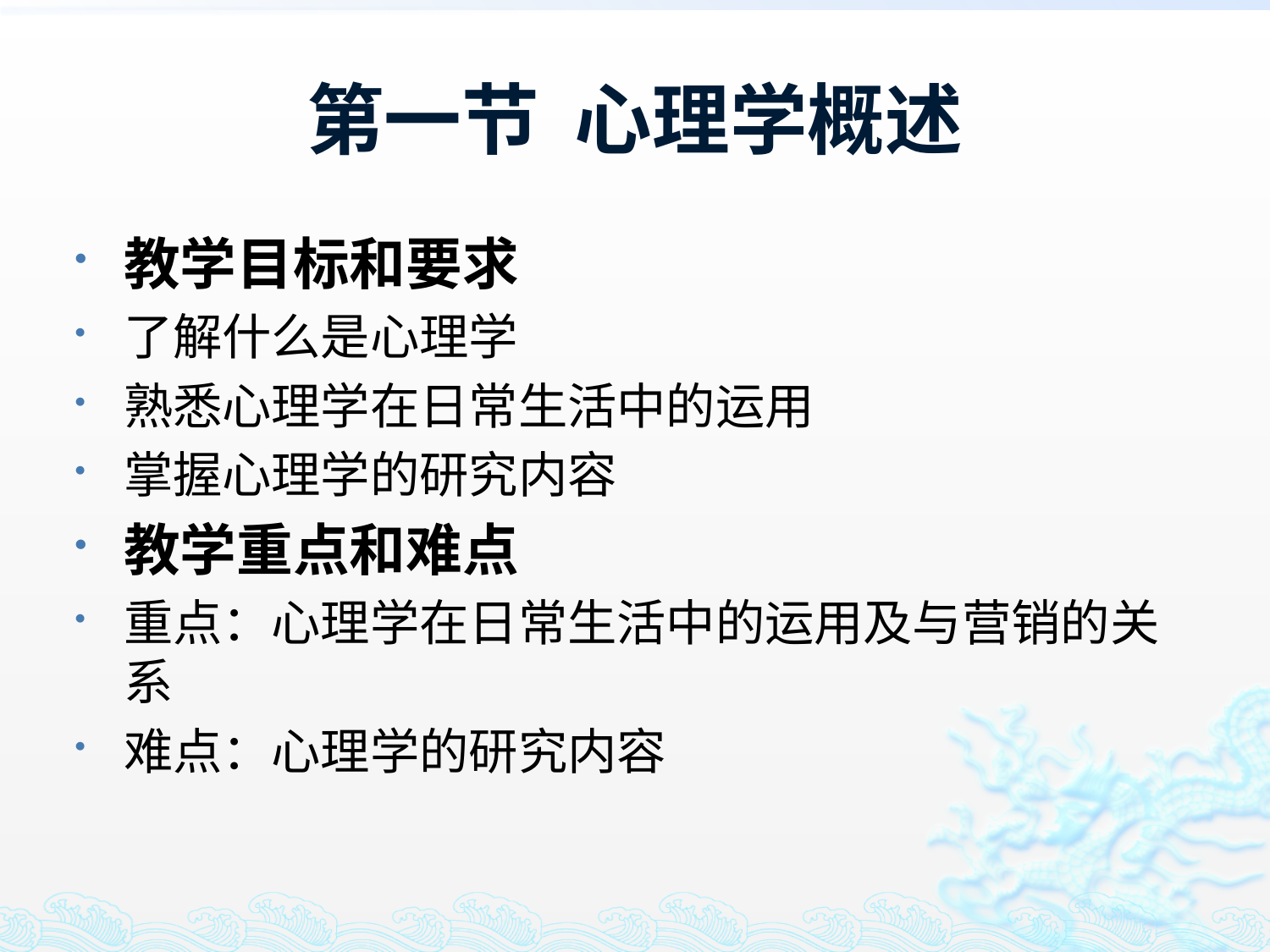

# 第一节  心理学概述
教学目标和要求
了解什么是心理学
熟悉心理学在日常生活中的运用
掌握心理学的研究内容
教学重点和难点
重点：心理学在日常生活中的运用及与营销的关系
难点：心理学的研究内容